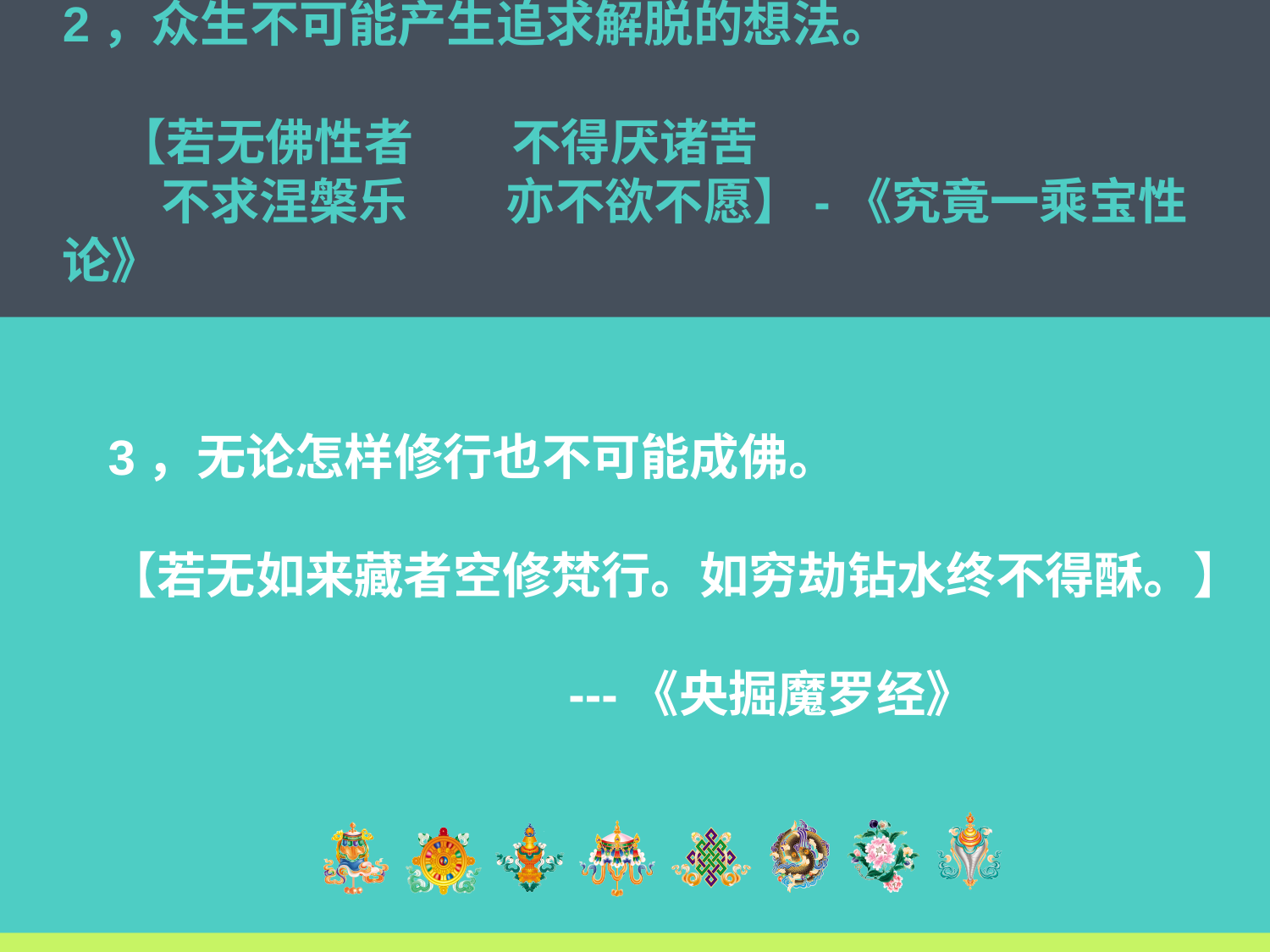

2，众生不可能产生追求解脱的想法。
    【若无佛性者　　不得厌诸苦
　　不求涅槃乐　　亦不欲不愿】-《究竟一乘宝性论》

3，无论怎样修行也不可能成佛。
【若无如来藏者空修梵行。如穷劫钻水终不得酥。】
                                        ---《央掘魔罗经》